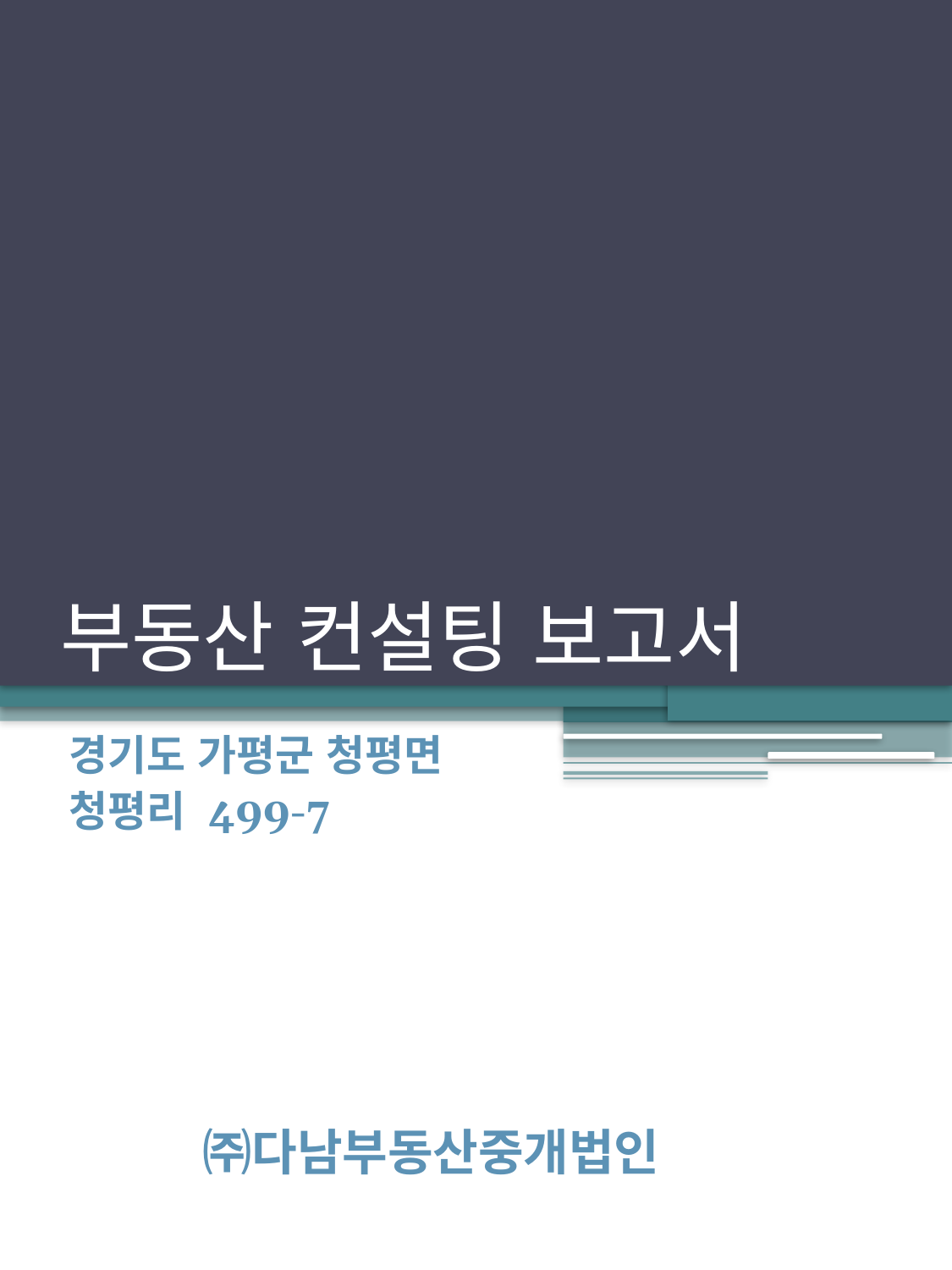

# 부동산 컨설팅 보고서
경기도 가평군 청평면
청평리 499-7
㈜다남부동산중개법인